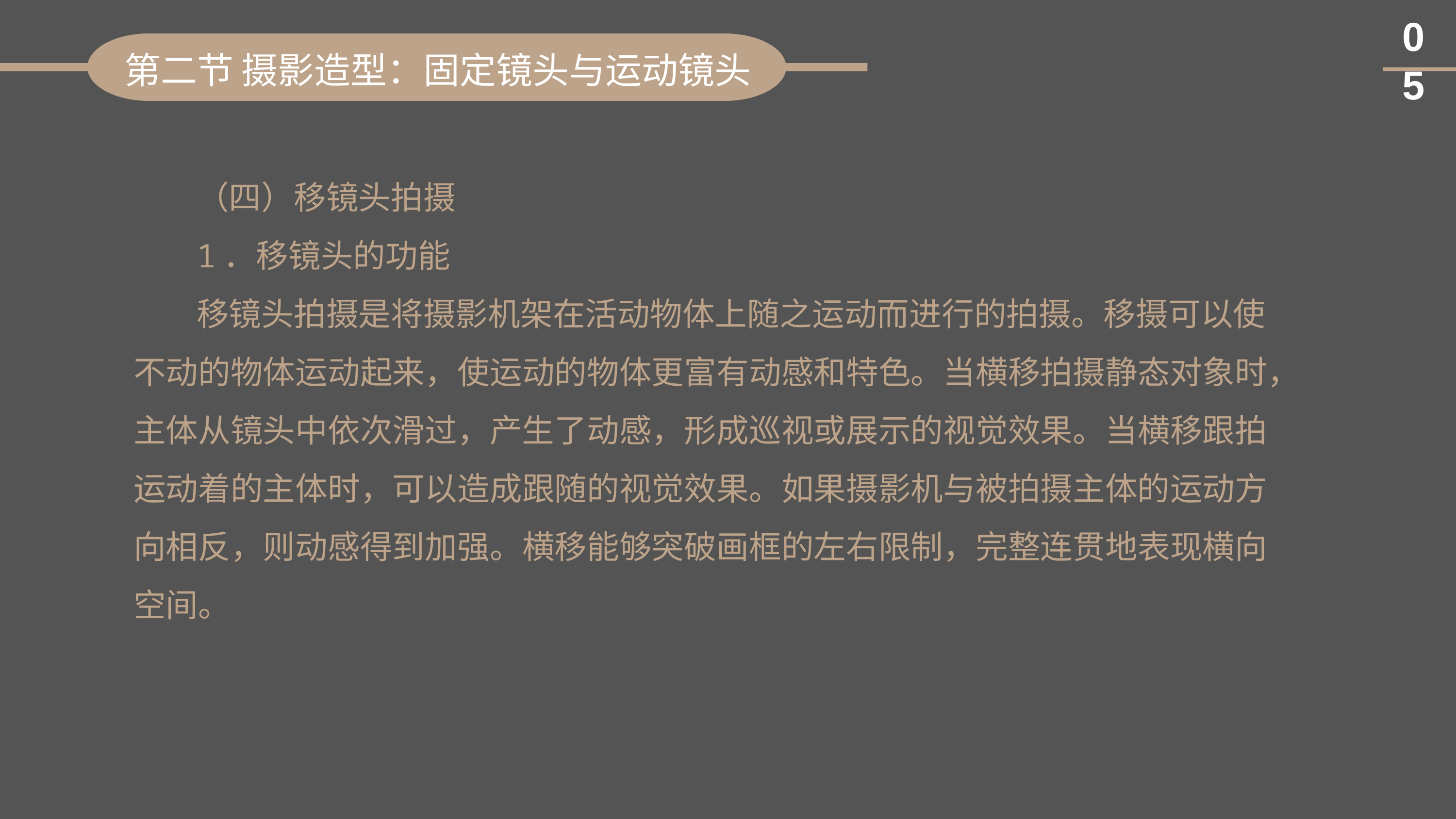

05

第二节 摄影造型：固定镜头与运动镜头

（四）移镜头拍摄
1．移镜头的功能
移镜头拍摄是将摄影机架在活动物体上随之运动而进行的拍摄。移摄可以使不动的物体运动起来，使运动的物体更富有动感和特色。当横移拍摄静态对象时，主体从镜头中依次滑过，产生了动感，形成巡视或展示的视觉效果。当横移跟拍运动着的主体时，可以造成跟随的视觉效果。如果摄影机与被拍摄主体的运动方向相反，则动感得到加强。横移能够突破画框的左右限制，完整连贯地表现横向空间。